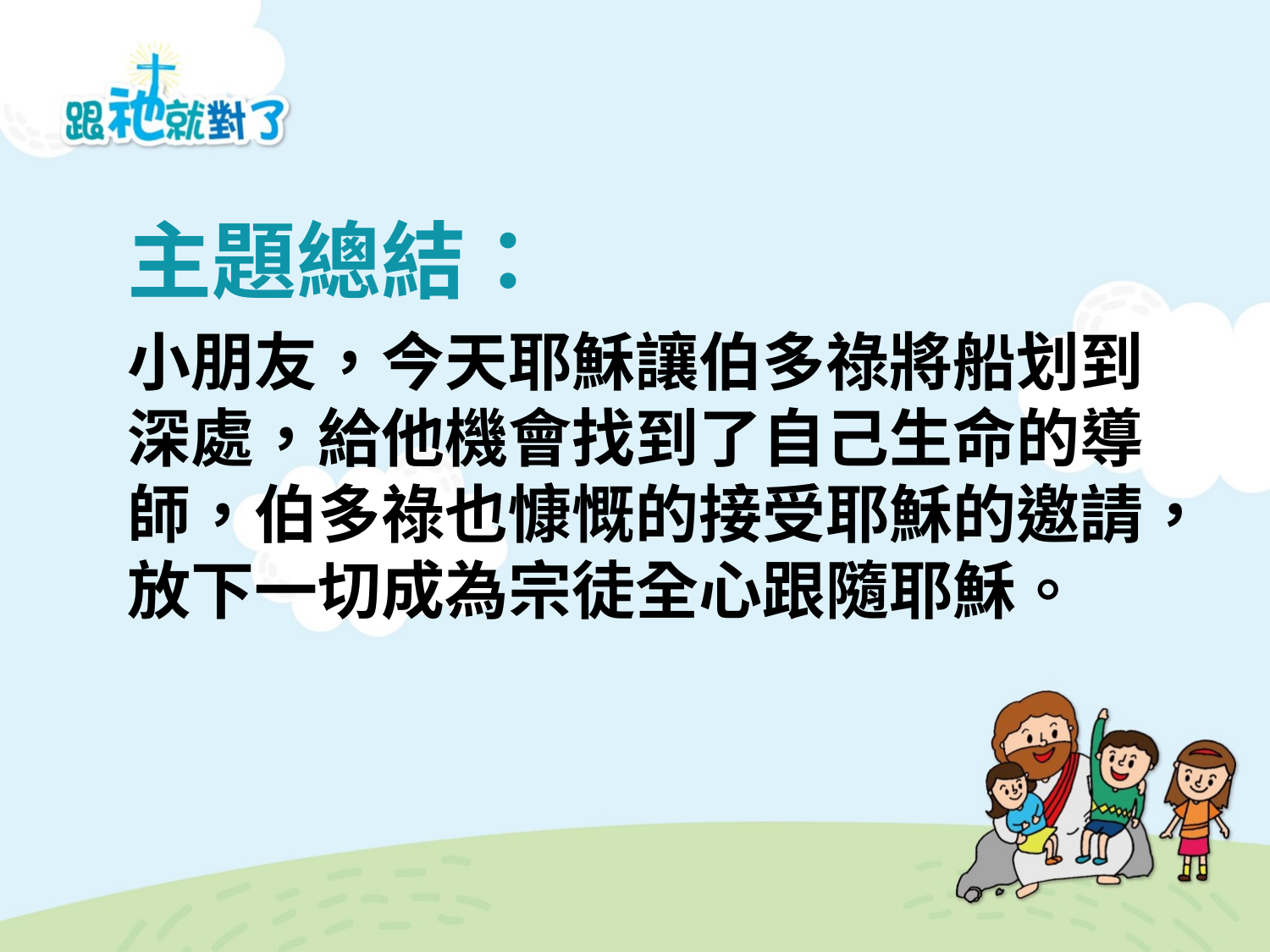

主題總結：
小朋友，今天耶穌讓伯多祿將船划到深處，給他機會找到了自己生命的導師，伯多祿也慷慨的接受耶穌的邀請，放下一切成為宗徒全心跟隨耶穌。